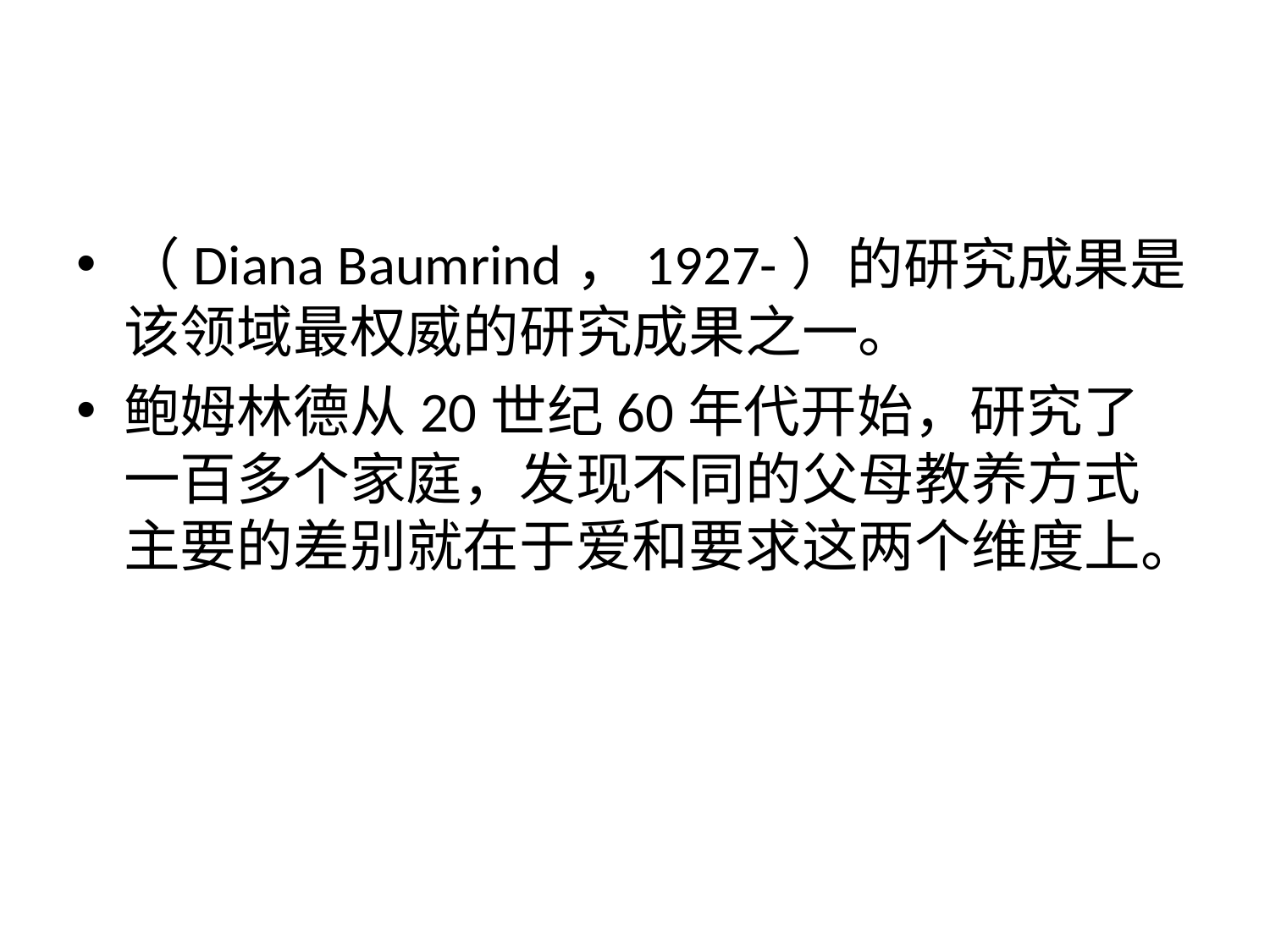

#
（Diana Baumrind，1927-）的研究成果是该领域最权威的研究成果之一。
鲍姆林德从20世纪60年代开始，研究了一百多个家庭，发现不同的父母教养方式主要的差别就在于爱和要求这两个维度上。